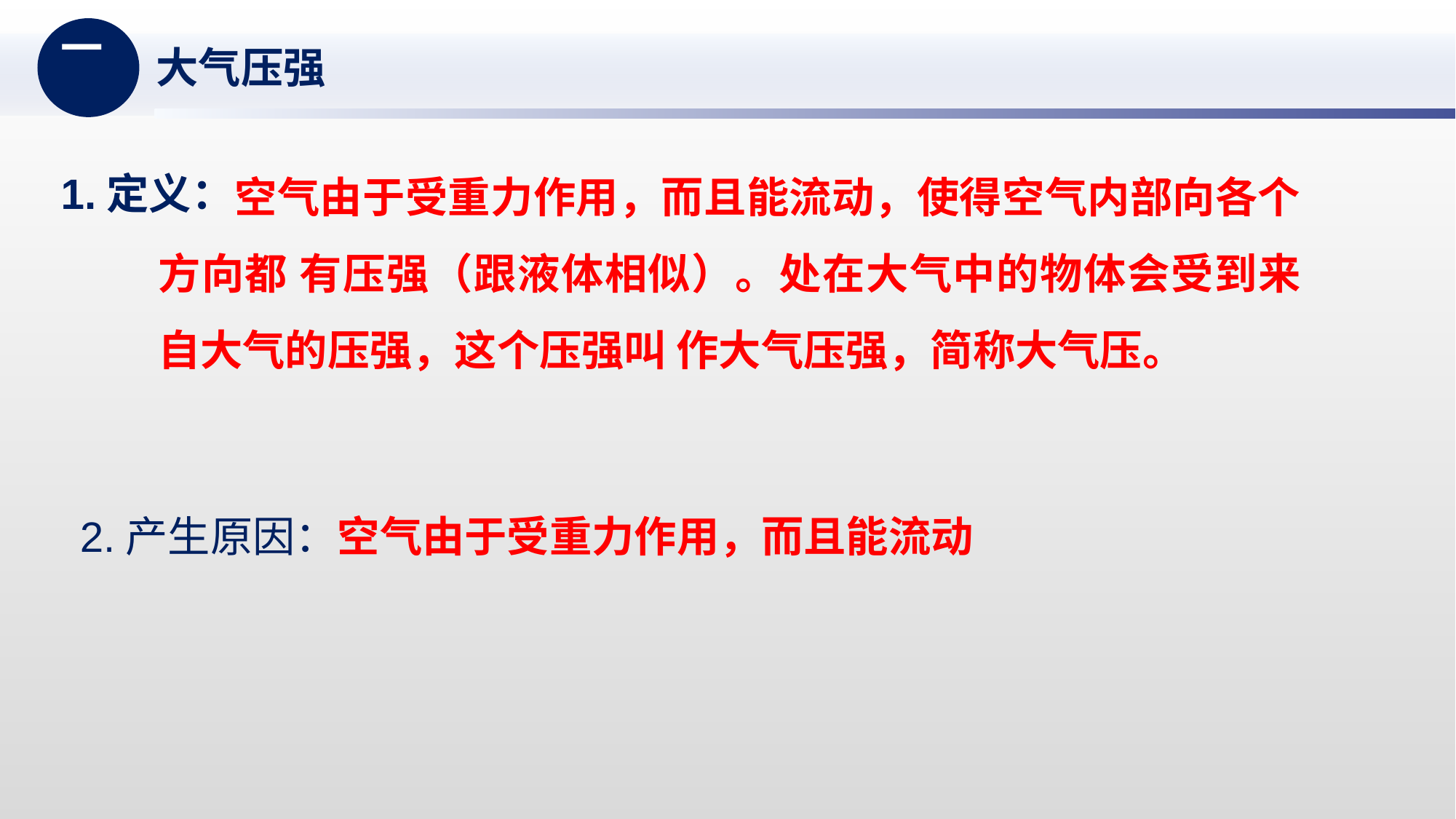

一

大气压强

   空气由于受重力作用，而且能流动，使得空气内部向各个方向都 有压强（跟液体相似）。处在大气中的物体会受到来自大气的压强，这个压强叫 作大气压强，简称大气压。
1.定义：
2.产生原因：空气由于受重力作用，而且能流动